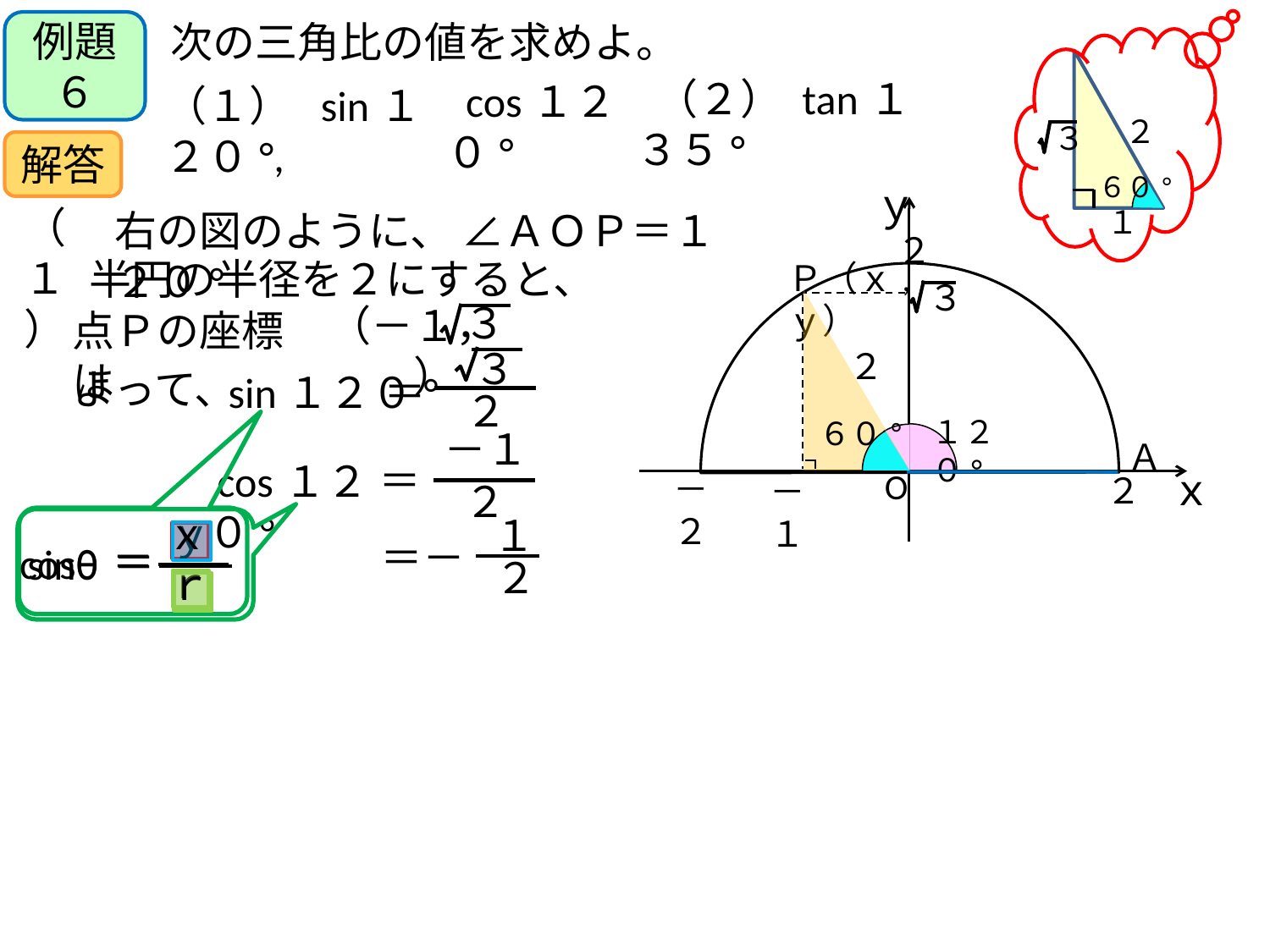

次の三角比の値を求めよ。
例題６

２
３

６０°

１
 （２） tan１３５°
  cos１２０°
（１）  sin１２０°,
解答
ｙ
２

Ａ
ｘ
O
－２
２
（１）
右の図のように、 ∠ＡＯＰ＝１２０°
　半円の半径を２にすると、
Ｐ（ｘ,ｙ）
３

６０°

（－１，　　）
３

点Ｐの座標は
３
＝
２

２
 sin１２０°
よって、
１２０°
－１
＝
２

 cos１２０°
－１
１
＝－
２
ｙ

＝
sinθ
ｒ

ｘ

＝
cosθ
ｒ